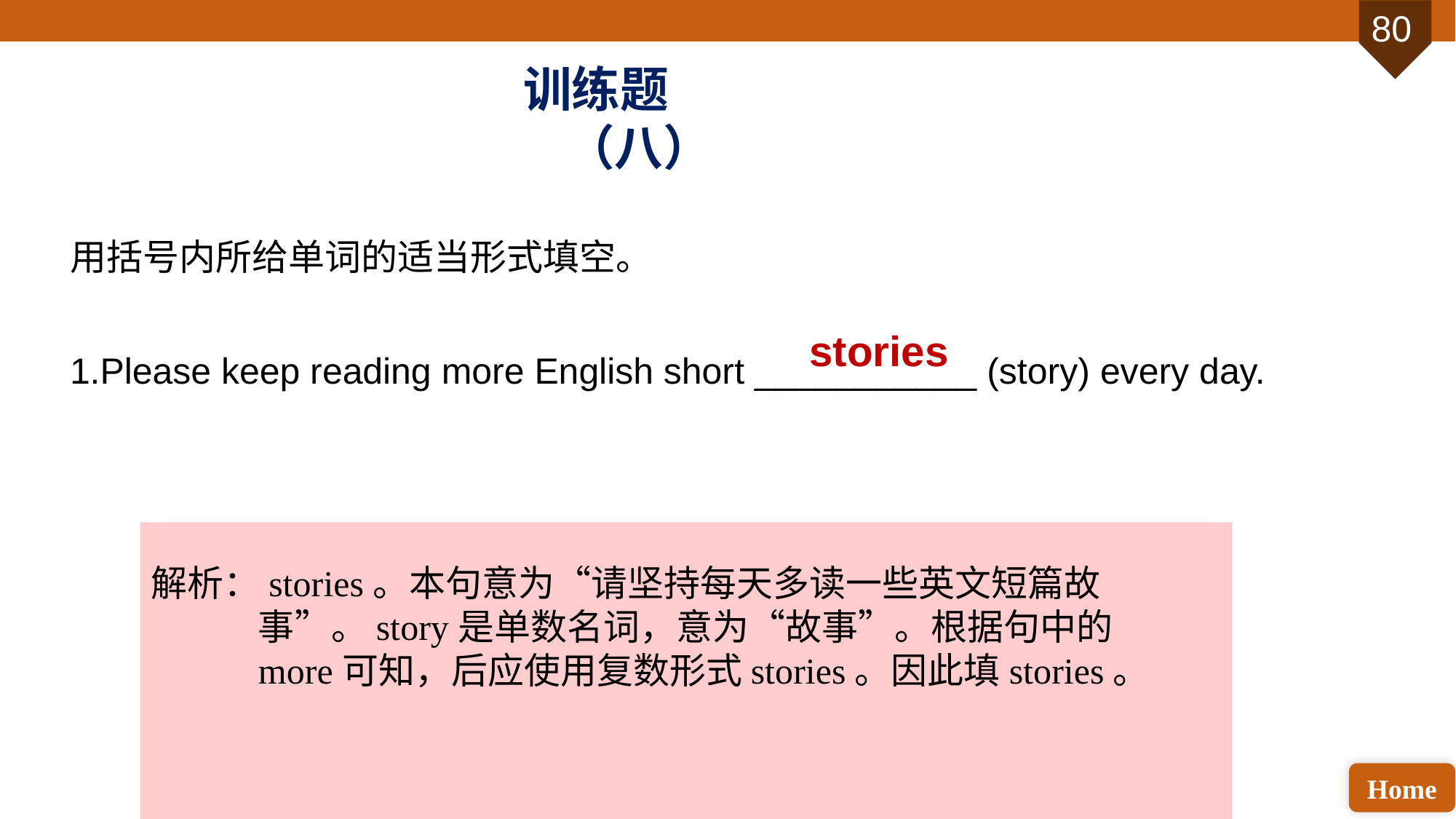

训练题（八）
用括号内所给单词的适当形式填空。

1.Please keep reading more English short ___________ (story) every day.
stories

解析：stories。本句意为“请坚持每天多读一些英文短篇故事”。story是单数名词，意为“故事”。根据句中的more可知，后应使用复数形式stories。因此填stories。